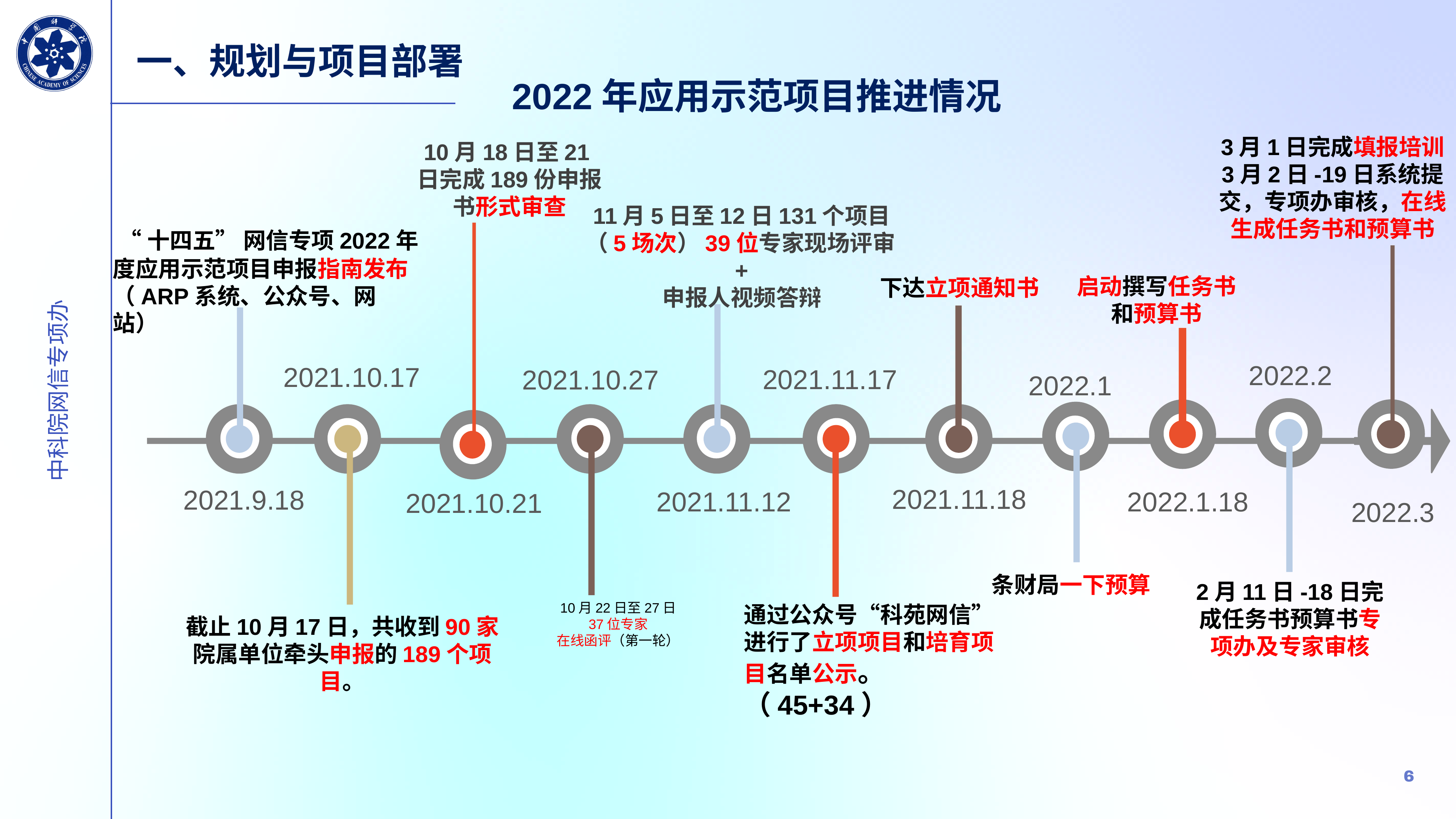

一、规划与项目部署
# 2022年应用示范项目推进情况
3月1日完成填报培训
3月2日-19日系统提交，专项办审核，在线生成任务书和预算书
10月18日至21日完成189份申报书形式审查
11月5日至12日131个项目
（5场次）39位专家现场评审+
申报人视频答辩
 “十四五” 网信专项2022年度应用示范项目申报指南发布（ARP系统、公众号、网站）

启动撰写任务书和预算书
  下达立项通知书

2022.2
2021.10.17
2021.11.17
2021.10.27
2022.1

2021.11.18
2021.9.18
2022.1.18
2021.11.12
2021.10.21
2022.3
条财局一下预算
2月11日-18日完成任务书预算书专项办及专家审核
10月22日至27日
37位专家
在线函评（第一轮）
通过公众号“科苑网信”进行了立项项目和培育项目名单公示。（45+34）
截止10月17日，共收到90家院属单位牵头申报的189个项目。